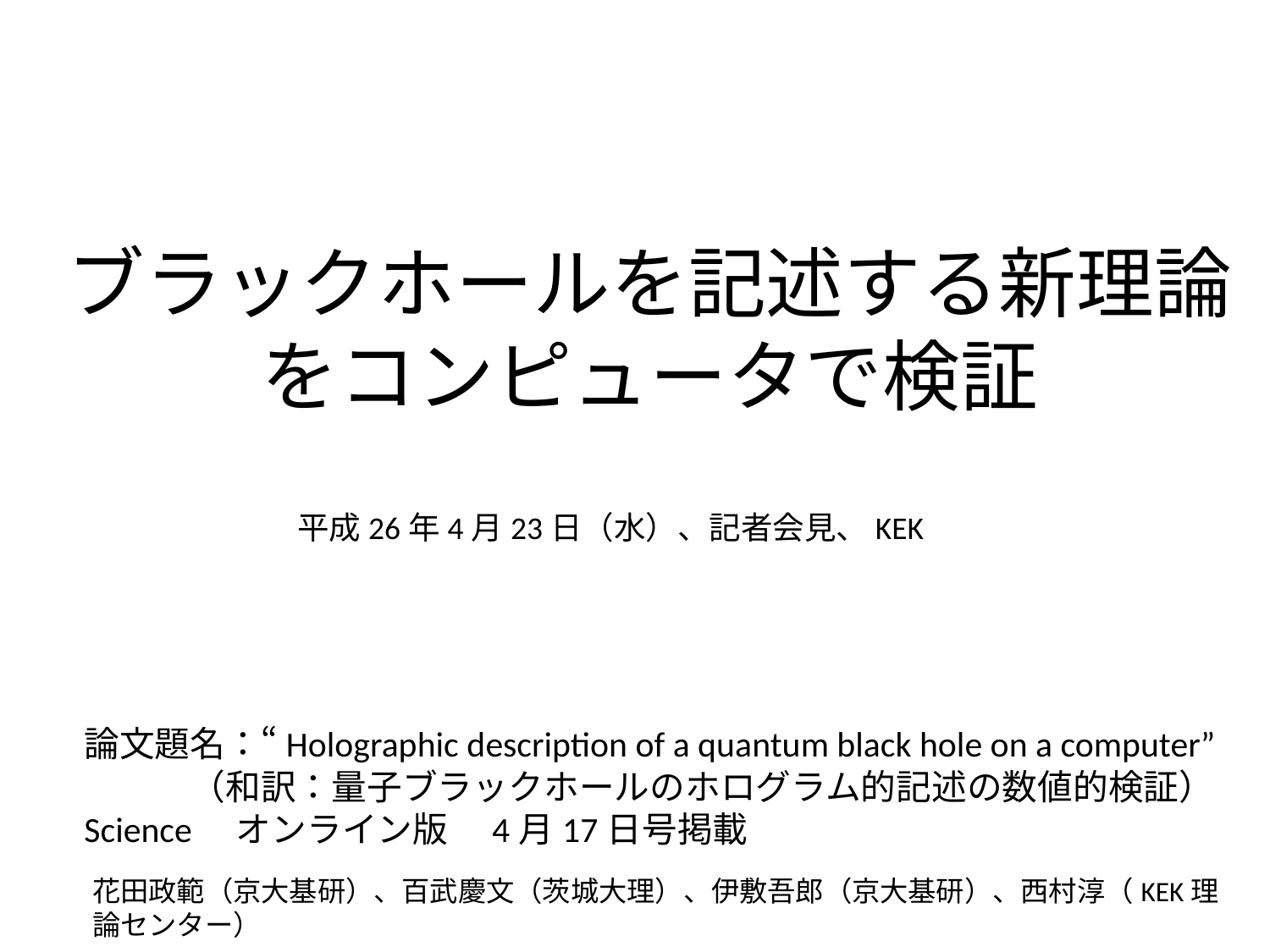

# ブラックホールを記述する新理論をコンピュータで検証
平成26年4月23日（水）、記者会見、KEK
論文題名：“Holographic description of a quantum black hole on a computer”
　　　（和訳：量子ブラックホールのホログラム的記述の数値的検証）
Science　オンライン版　4月17日号掲載
花田政範（京大基研）、百武慶文（茨城大理）、伊敷吾郎（京大基研）、西村淳（KEK理論センター）